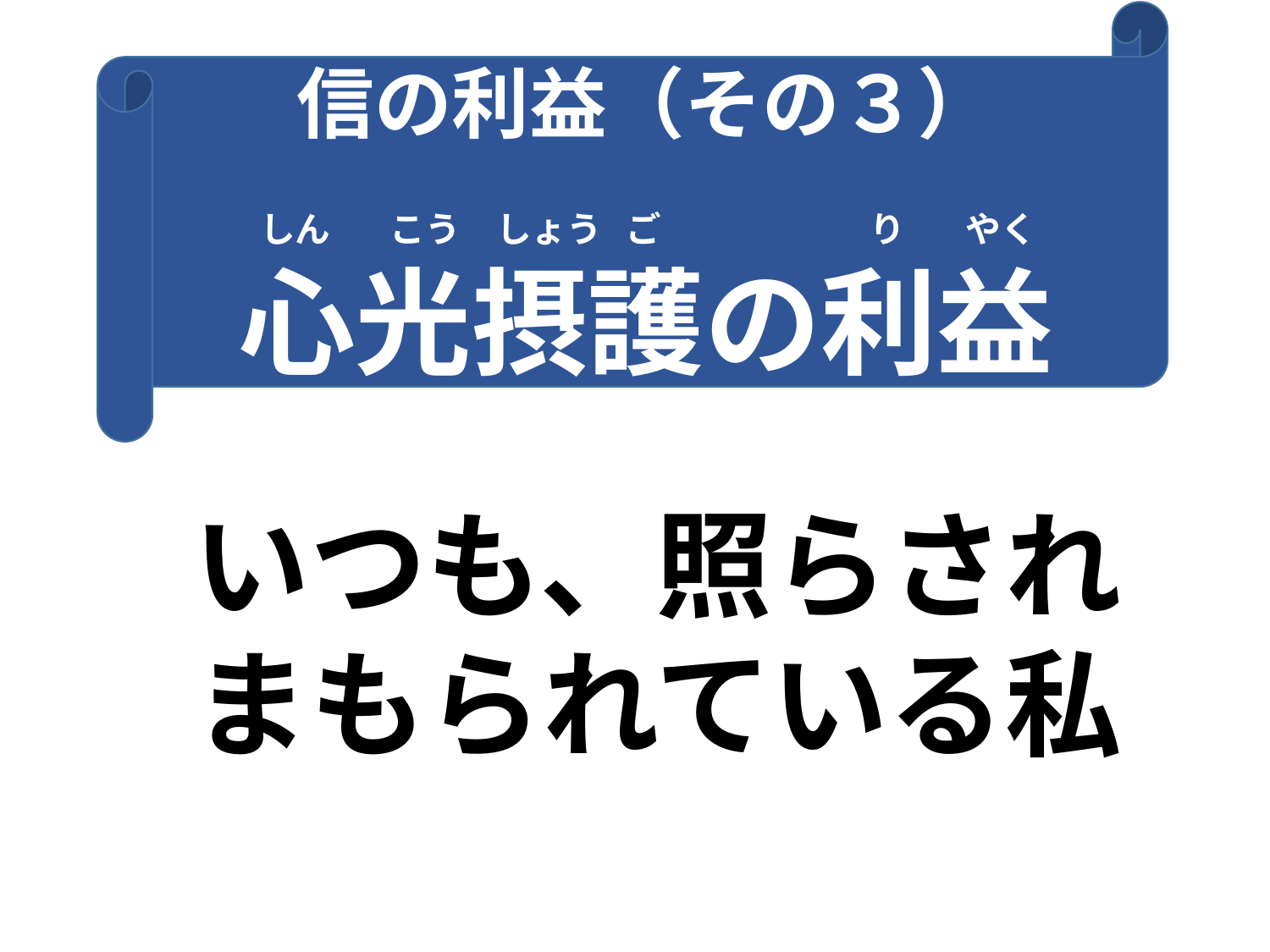

信の利益（その３）

　　   しん　   こう　しょう   ご                          り　   やく
心光摂護の利益
いつも、照らされ
まもられている私